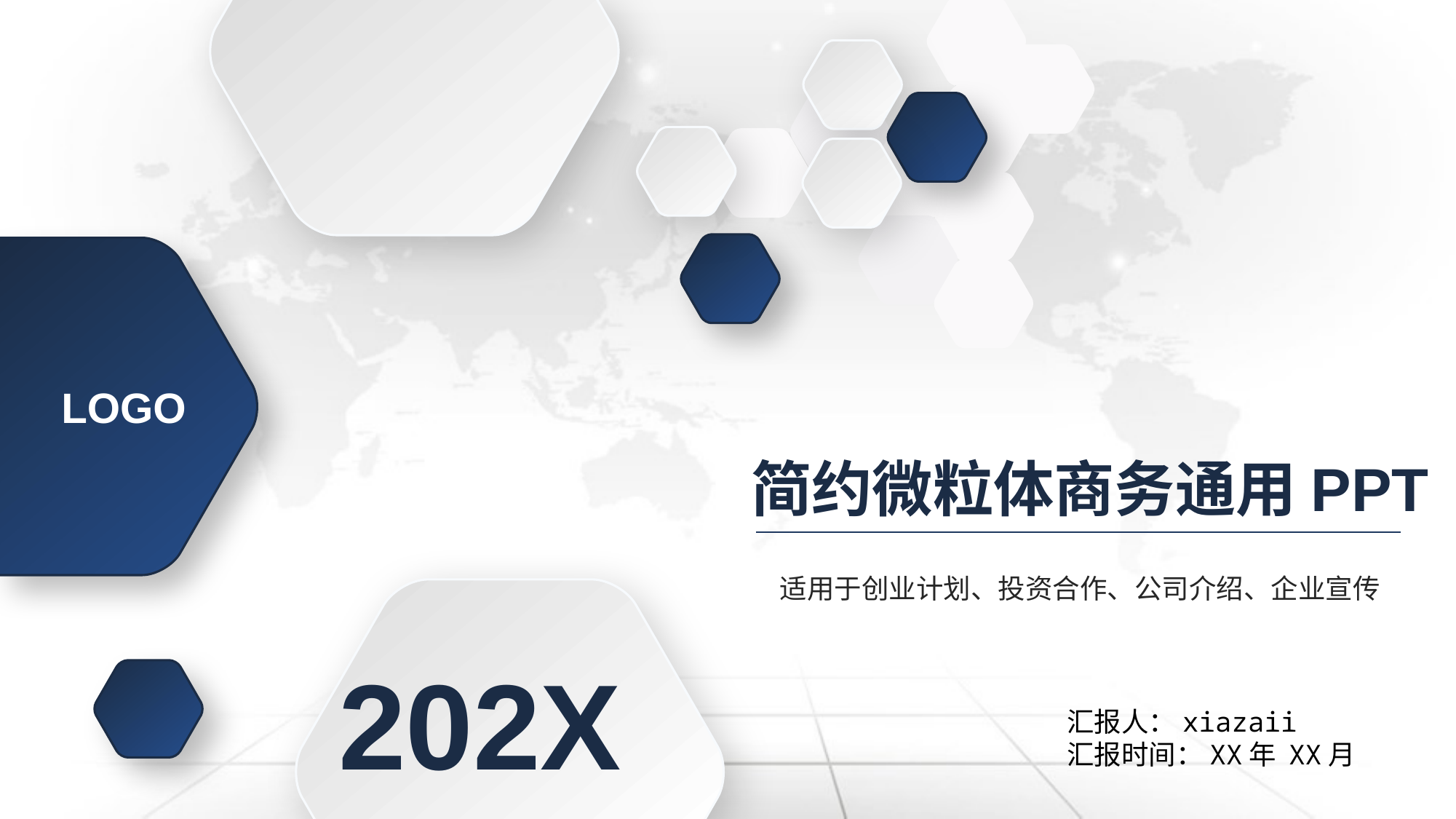

LOGO

   简约微粒体商务通用PPT

适用于创业计划、投资合作、公司介绍、企业宣传

202X

汇报人：xiazaii
汇报时间：XX年 XX月